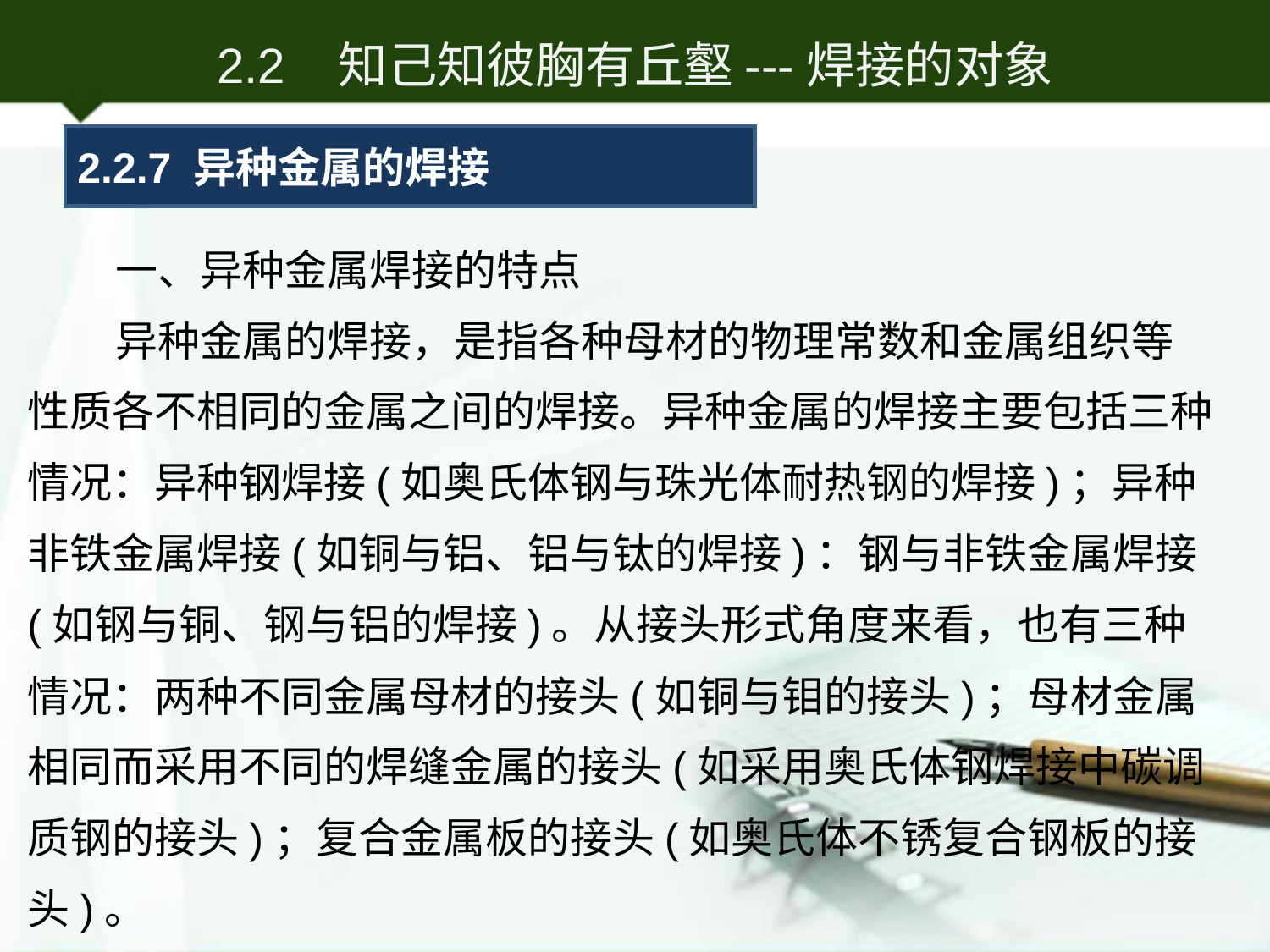

2.2   知己知彼胸有丘壑---焊接的对象
2.2.7 异种金属的焊接
一、异种金属焊接的特点
异种金属的焊接，是指各种母材的物理常数和金属组织等性质各不相同的金属之间的焊接。异种金属的焊接主要包括三种情况：异种钢焊接(如奥氏体钢与珠光体耐热钢的焊接)；异种非铁金属焊接(如铜与铝、铝与钛的焊接)：钢与非铁金属焊接(如钢与铜、钢与铝的焊接)。从接头形式角度来看，也有三种情况：两种不同金属母材的接头(如铜与钼的接头)；母材金属相同而采用不同的焊缝金属的接头(如采用奥氏体钢焊接中碳调质钢的接头)；复合金属板的接头(如奥氏体不锈复合钢板的接头)。